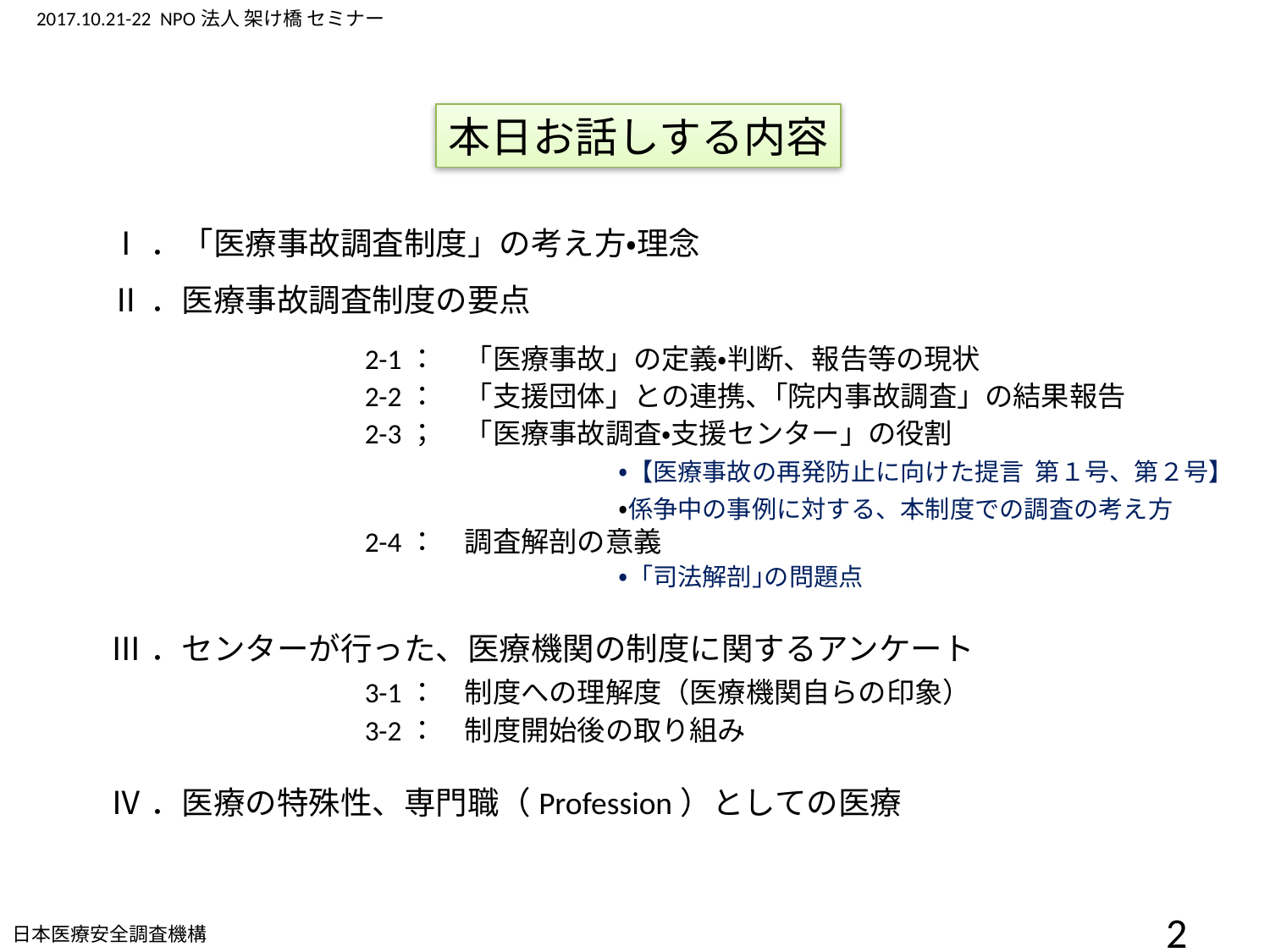

本日お話しする内容
Ⅰ．「医療事故調査制度」の考え方・理念
Ⅱ．医療事故調査制度の要点
		2-1：　「医療事故」の定義・判断、報告等の現状
		2-2：　「支援団体」との連携、｢院内事故調査」の結果報告
		2-3；　「医療事故調査・支援センター」の役割
				・【医療事故の再発防止に向けた提言  第１号、第２号】
				・係争中の事例に対する、本制度での調査の考え方
		2-4：　調査解剖の意義
				・「司法解剖｣の問題点

Ⅲ．センターが行った、医療機関の制度に関するアンケート
		3-1：　制度への理解度（医療機関自らの印象）
		3-2：　制度開始後の取り組み

Ⅳ．医療の特殊性、専門職（Profession）としての医療